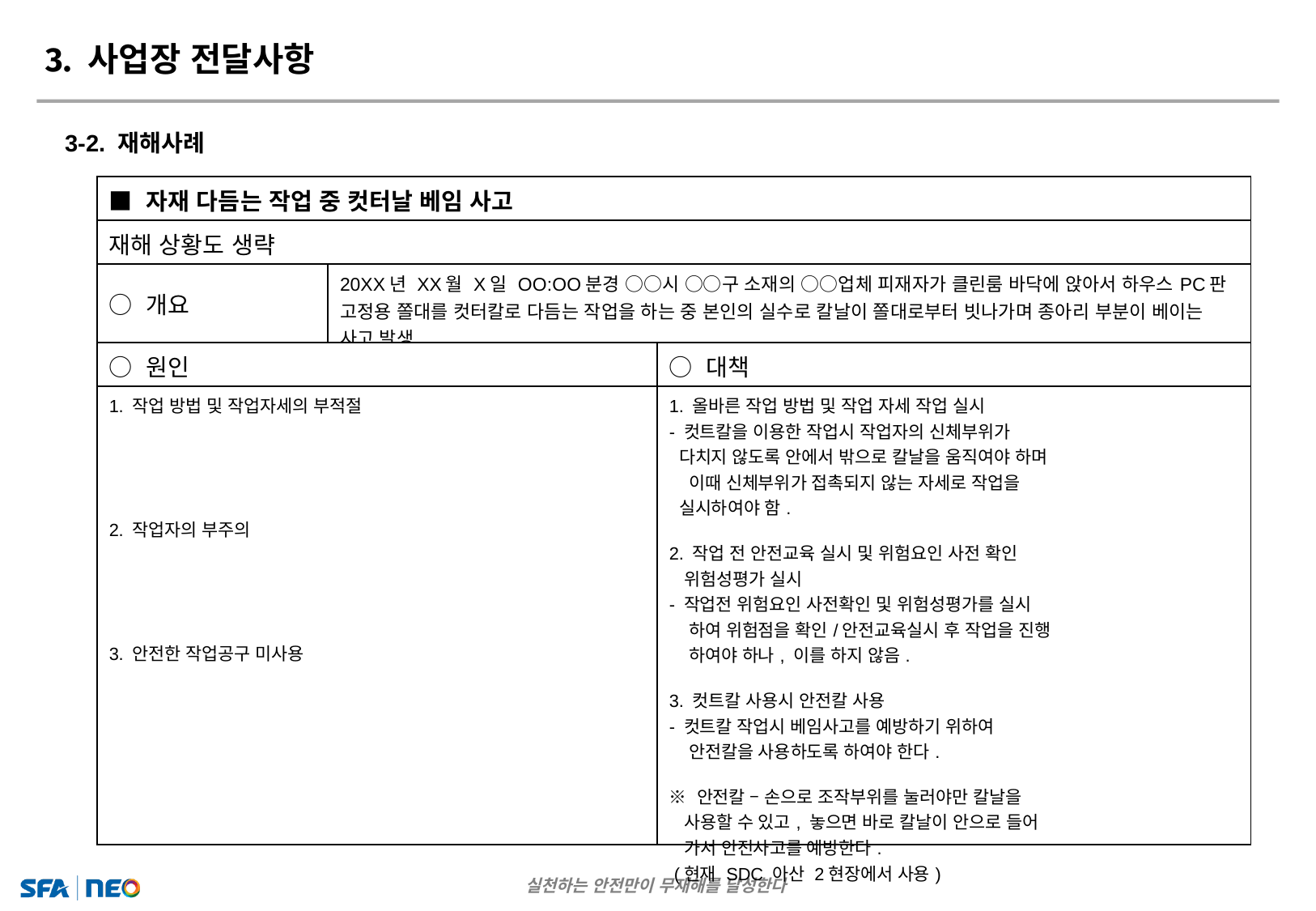

3. 사업장 전달사항
3-2. 재해사례
| ■ 자재 다듬는 작업 중 컷터날 베임 사고 |  |  |
| --- | --- | --- |
| 재해 상황도 생략 |  |  |
| ○ 개요 | 20XX년 XX월 X일 OO:OO분경 ○○시 ○○구 소재의 ○○업체 피재자가 클린룸 바닥에 앉아서 하우스PC판 고정용 쫄대를 컷터칼로 다듬는 작업을 하는 중 본인의 실수로 칼날이 쫄대로부터 빗나가며 종아리 부분이 베이는 사고 발생 |  |
| ○ 원인 |  | ○ 대책 |
| 1. 작업 방법 및 작업자세의 부적절 2. 작업자의 부주의 3. 안전한 작업공구 미사용 |  | 1. 올바른 작업 방법 및 작업 자세 작업 실시 - 컷트칼을 이용한 작업시 작업자의 신체부위가 다치지 않도록 안에서 밖으로 칼날을 움직여야 하며 이때 신체부위가 접촉되지 않는 자세로 작업을 실시하여야 함. 2. 작업 전 안전교육 실시 및 위험요인 사전 확인 위험성평가 실시 - 작업전 위험요인 사전확인 및 위험성평가를 실시 하여 위험점을 확인/안전교육실시 후 작업을 진행 하여야 하나, 이를 하지 않음. 3. 컷트칼 사용시 안전칼 사용 - 컷트칼 작업시 베임사고를 예방하기 위하여 안전칼을 사용하도록 하여야 한다. ※ 안전칼 – 손으로 조작부위를 눌러야만 칼날을 사용할 수 있고, 놓으면 바로 칼날이 안으로 들어 가서 안전사고를 예방한다. (현재 SDC 아산 2현장에서 사용) |